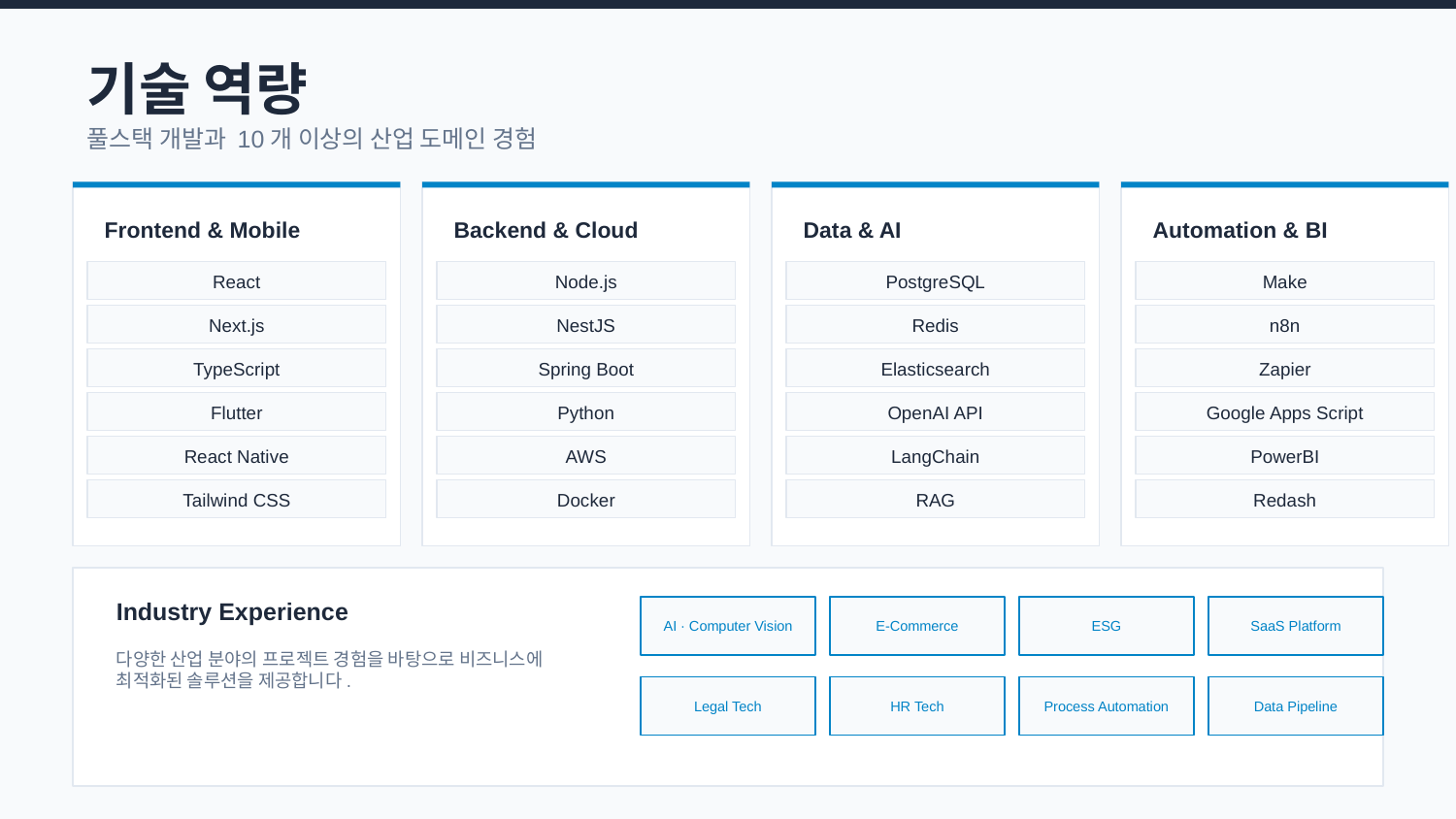

기술 역량
풀스택 개발과 10개 이상의 산업 도메인 경험

Frontend & Mobile
Backend & Cloud
Data & AI
Automation & BI

React

Node.js

PostgreSQL

Make

Next.js

NestJS

Redis

n8n

TypeScript

Spring Boot

Elasticsearch

Zapier

Flutter

Python

OpenAI API

Google Apps Script

React Native

AWS

LangChain

PowerBI

Tailwind CSS

Docker

RAG

Redash

Industry Experience

AI · Computer Vision

E-Commerce

ESG

SaaS Platform
다양한 산업 분야의 프로젝트 경험을 바탕으로 비즈니스에 최적화된 솔루션을 제공합니다.

Legal Tech

HR Tech

Process Automation

Data Pipeline